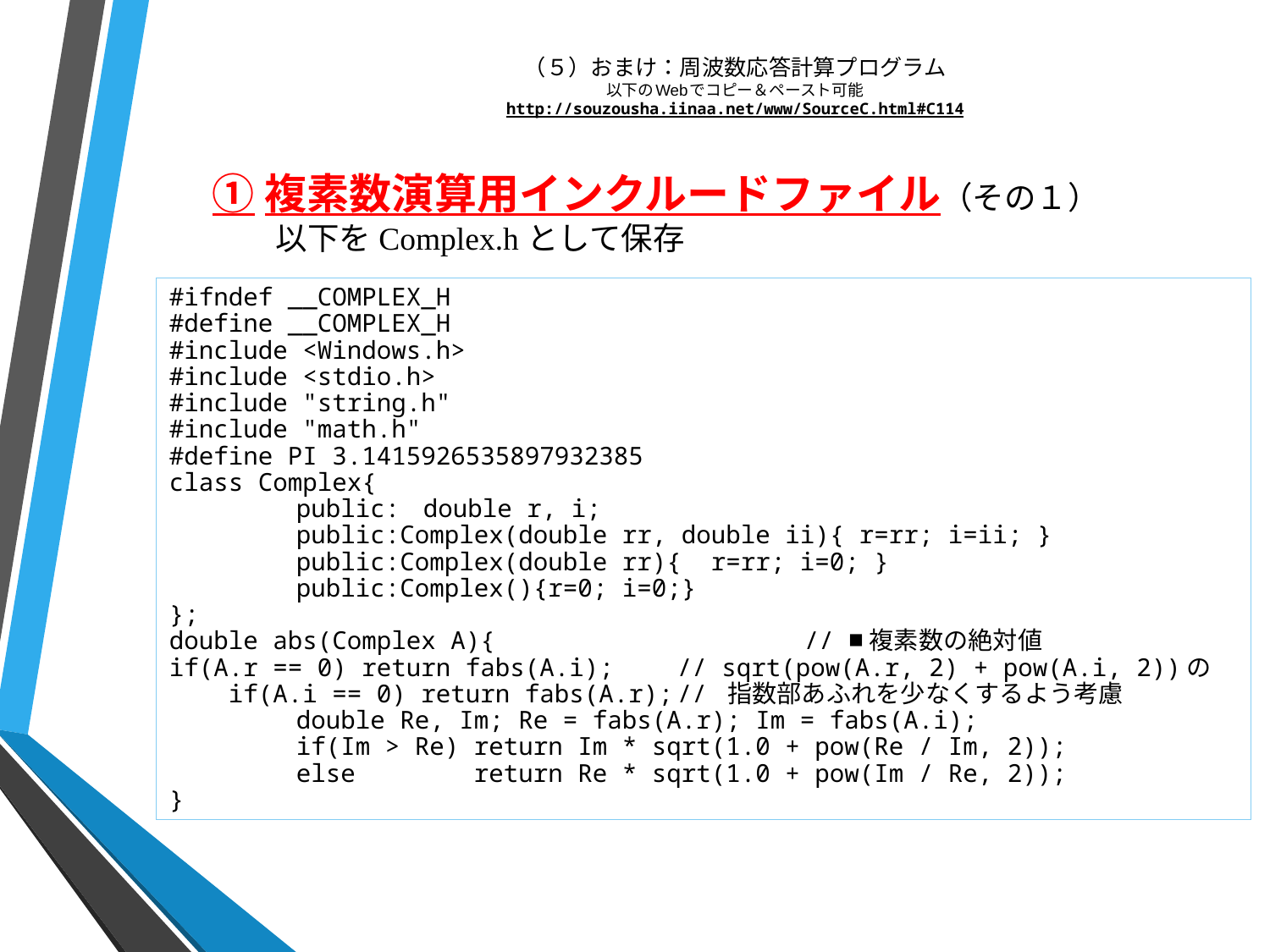

# （５）おまけ：周波数応答計算プログラム 以下のWebでコピー＆ペースト可能 http://souzousha.iinaa.net/www/SourceC.html#C114
①複素数演算用インクルードファイル（その１）
　　以下をComplex.hとして保存
#ifndef __COMPLEX_H
#define __COMPLEX_H
#include <Windows.h>
#include <stdio.h>
#include "string.h"
#include "math.h"
#define PI 3.1415926535897932385
class Complex{
	public:	double r, i;
	public:Complex(double rr, double ii){ r=rr; i=ii; }
	public:Complex(double rr){  r=rr; i=0; }
	public:Complex(){r=0; i=0;}
};
double abs(Complex A){			// ■複素数の絶対値
if(A.r == 0) return fabs(A.i);	// sqrt(pow(A.r, 2) + pow(A.i, 2))の
    if(A.i == 0) return fabs(A.r);	// 指数部あふれを少なくするよう考慮
	double Re, Im; Re = fabs(A.r); Im = fabs(A.i);
	if(Im > Re) return Im * sqrt(1.0 + pow(Re / Im, 2));
	else        return Re * sqrt(1.0 + pow(Im / Re, 2));
}